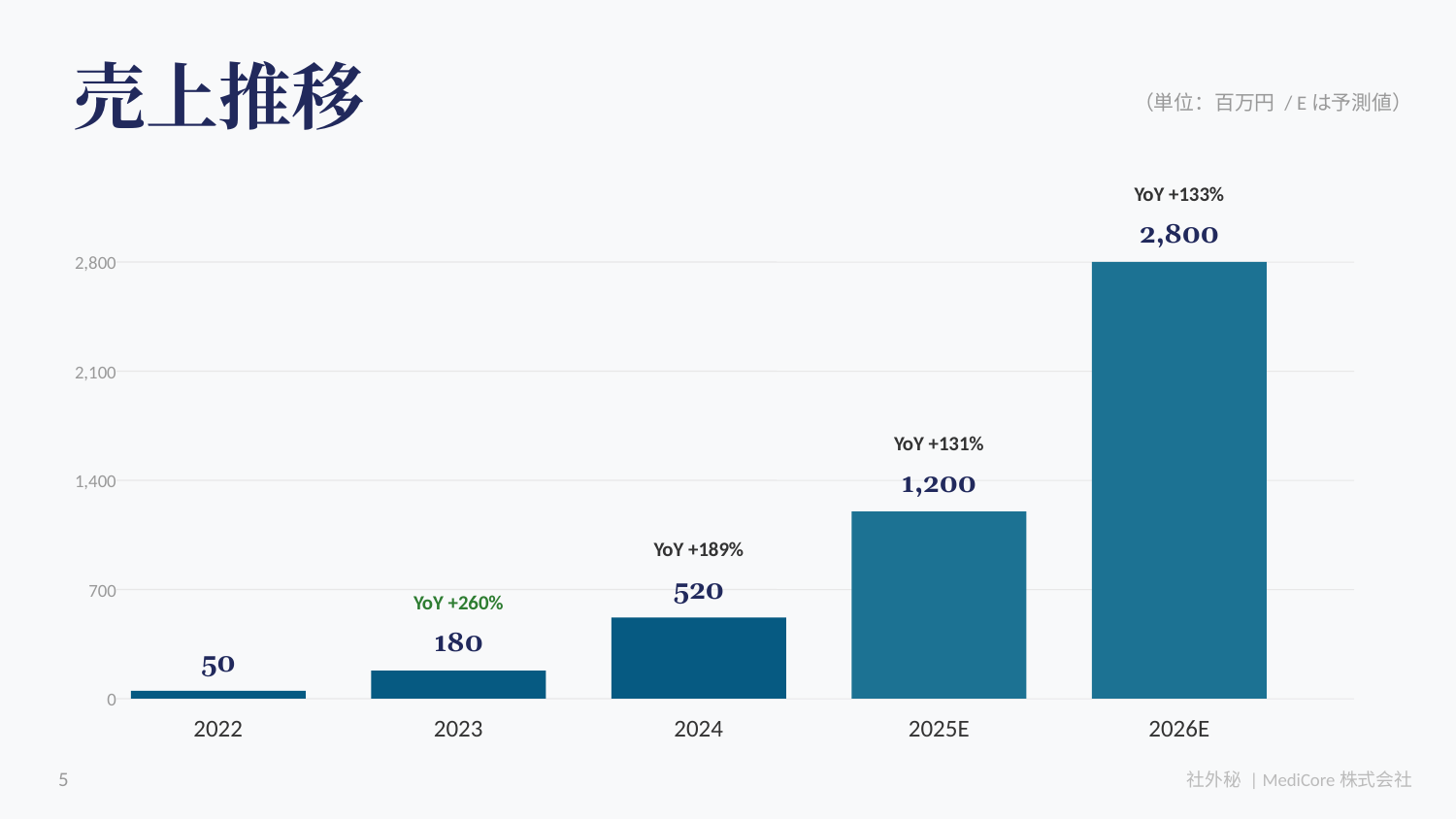

売上推移
（単位：百万円 / Eは予測値）
YoY +133%
2,800
2,800

2,100

YoY +131%
1,400
1,200

YoY +189%
520
700
YoY +260%

180
50

0

2022
2023
2024
2025E
2026E
5
社外秘 | MediCore株式会社